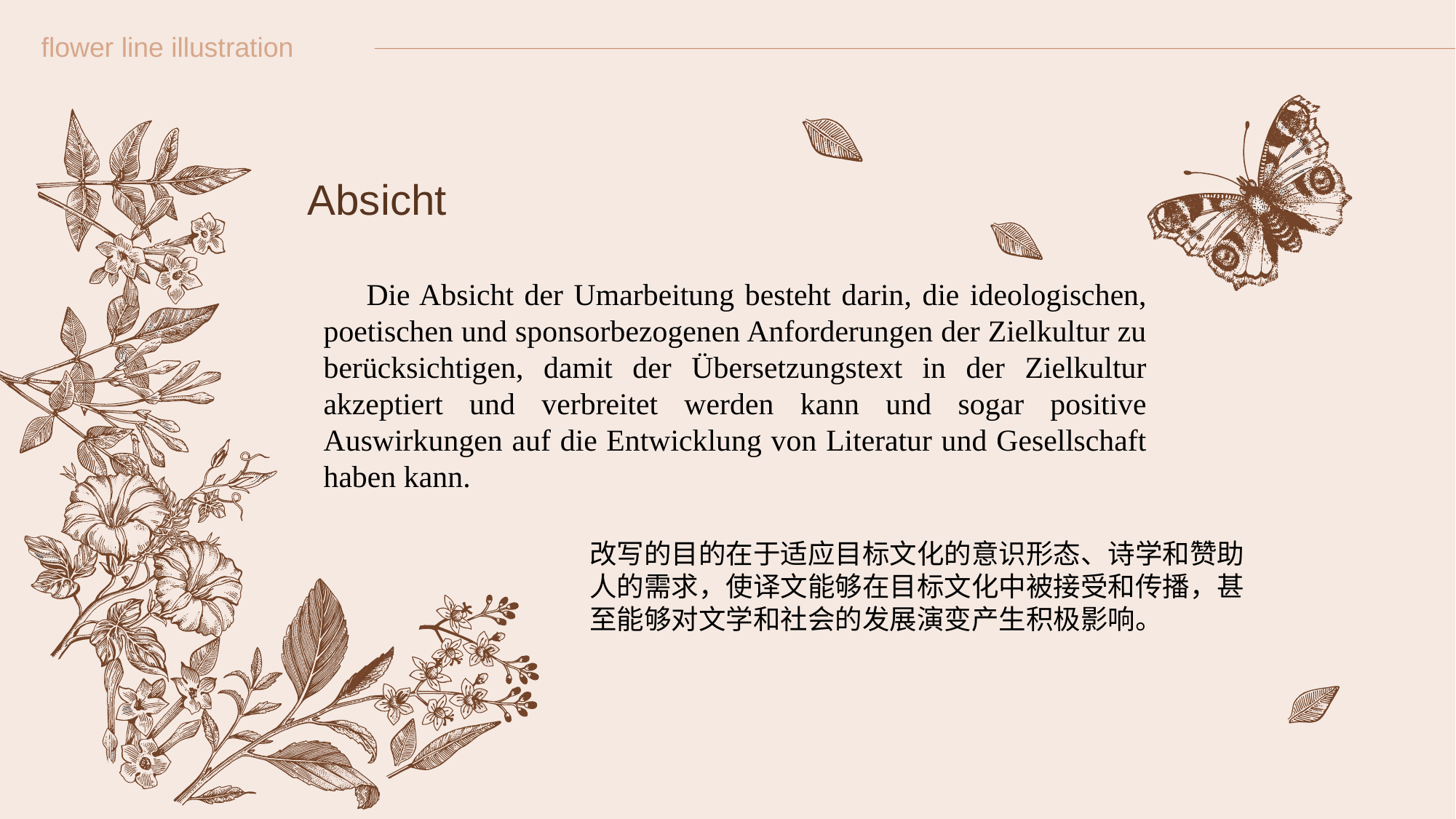

Absicht

    Die Absicht der Umarbeitung besteht darin, die ideologischen, poetischen und sponsorbezogenen Anforderungen der Zielkultur zu berücksichtigen, damit der Übersetzungstext in der Zielkultur akzeptiert und verbreitet werden kann und sogar positive Auswirkungen auf die Entwicklung von Literatur und Gesellschaft haben kann.
改写的目的在于适应目标文化的意识形态、诗学和赞助人的需求，使译文能够在目标文化中被接受和传播，甚至能够对文学和社会的发展演变产生积极影响。